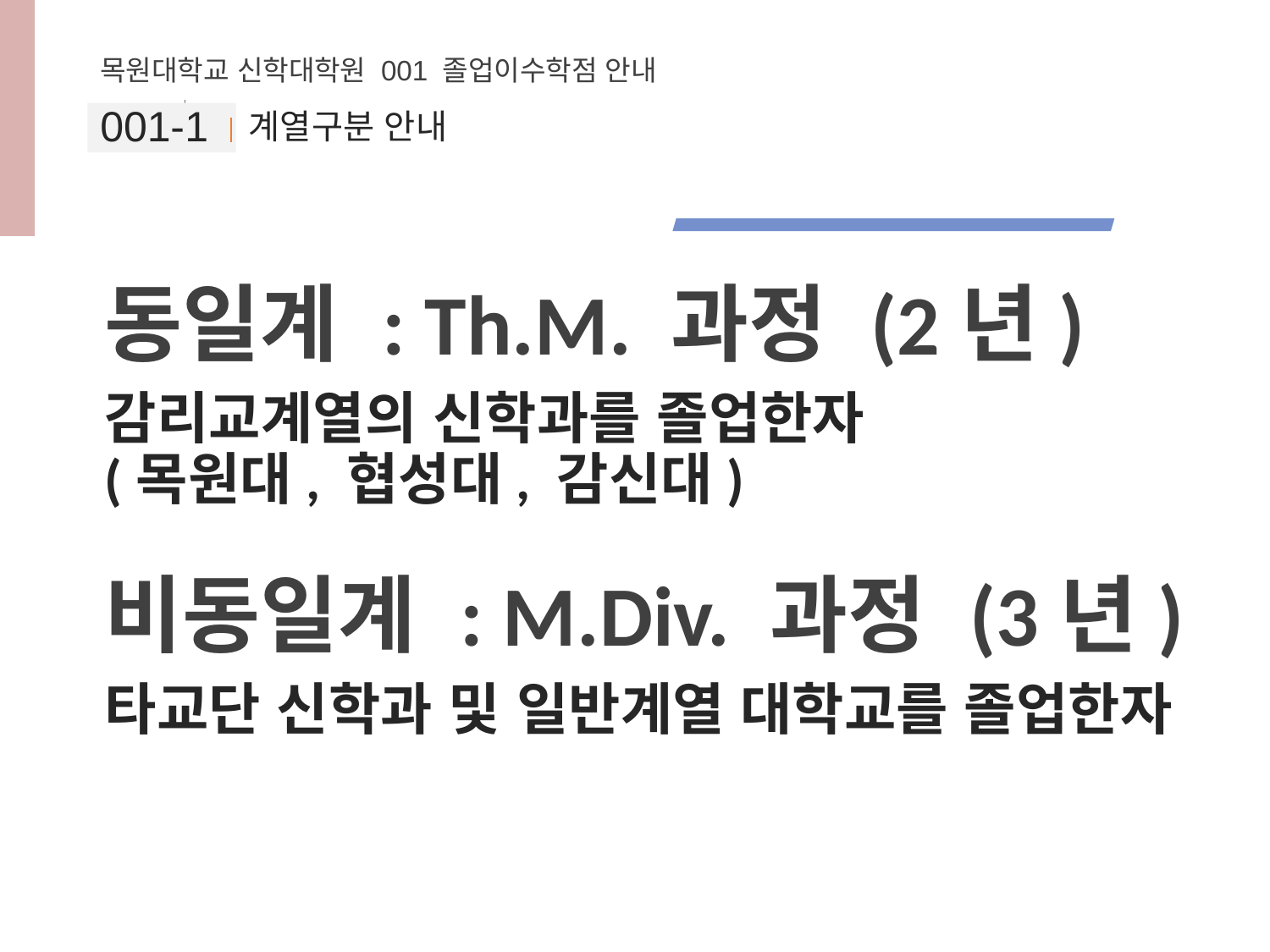

목원대학교 신학대학원 001 졸업이수학점 안내
001-1
# 계열구분 안내
동일계 : Th.M. 과정 (2년)

감리교계열의 신학과를 졸업한자
(목원대, 협성대, 감신대)

비동일계 : M.Div. 과정 (3년)

타교단 신학과 및 일반계열 대학교를 졸업한자